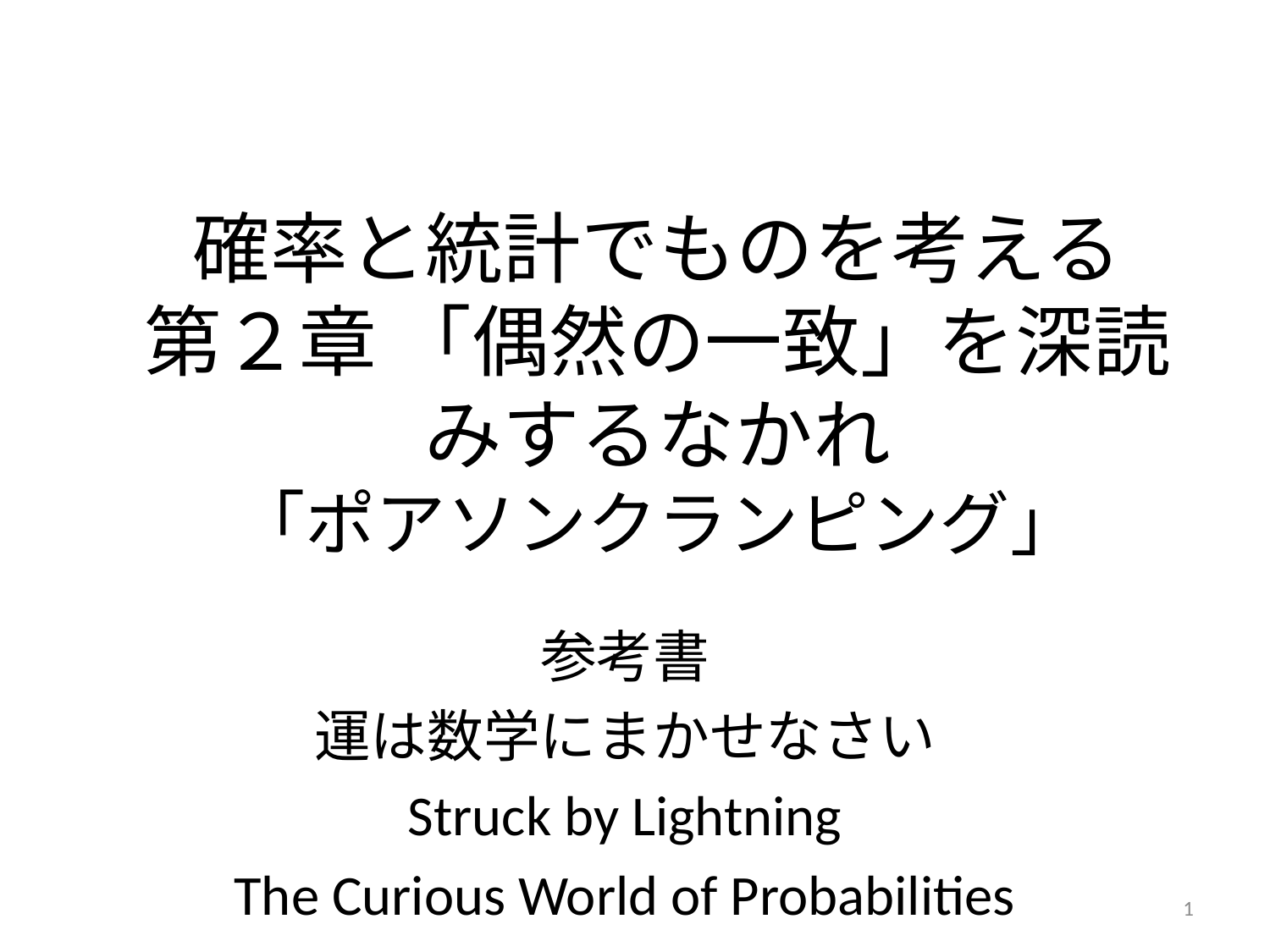

# 確率と統計でものを考える 第２章 「偶然の一致」を深読みするなかれ 「ポアソンクランピング」
参考書
運は数学にまかせなさい
Struck by Lightning
The Curious World of Probabilities
1